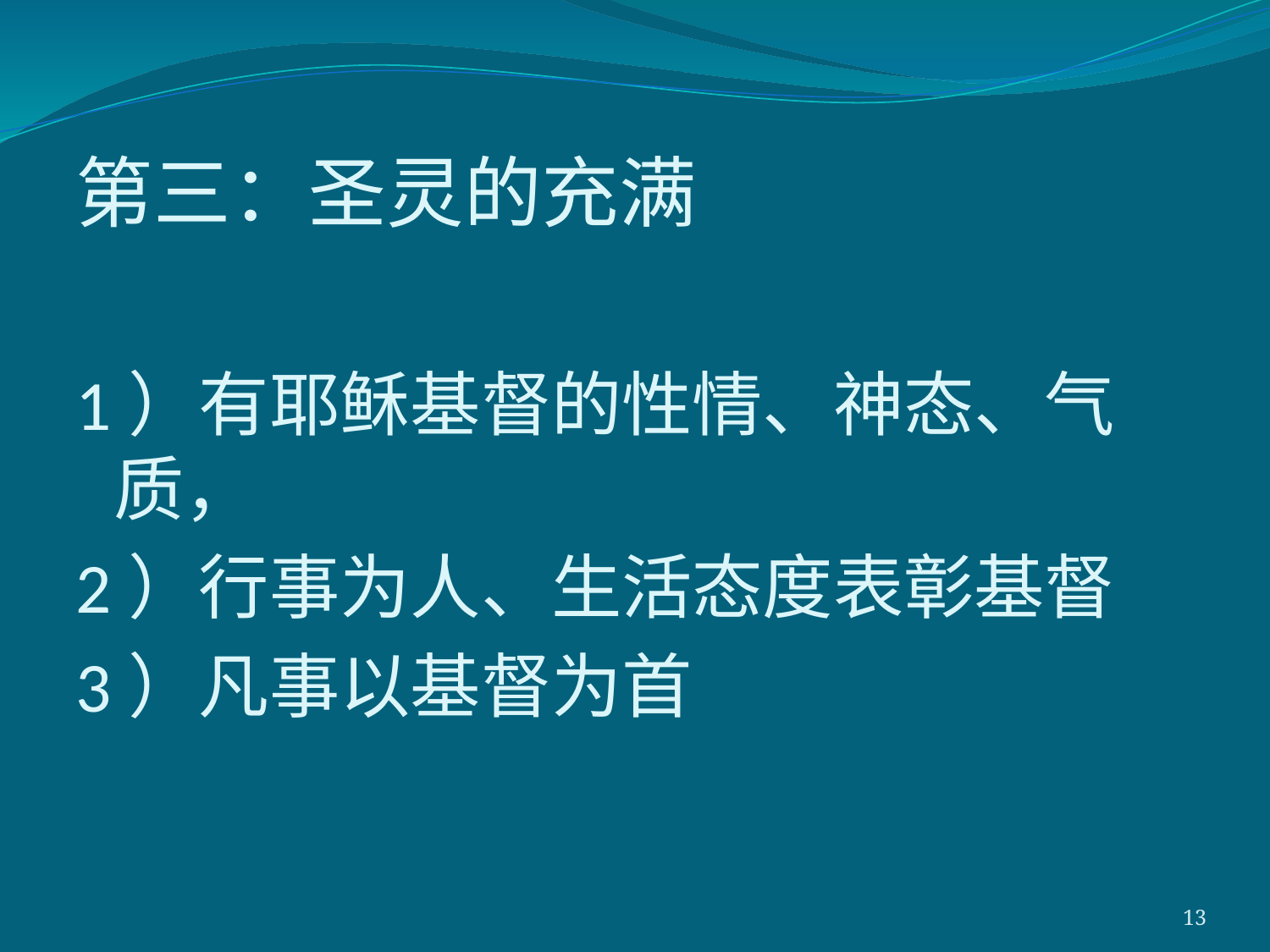

第三：圣灵的充满

1）有耶稣基督的性情、神态、气质，
2）行事为人、生活态度表彰基督
3）凡事以基督为首
13